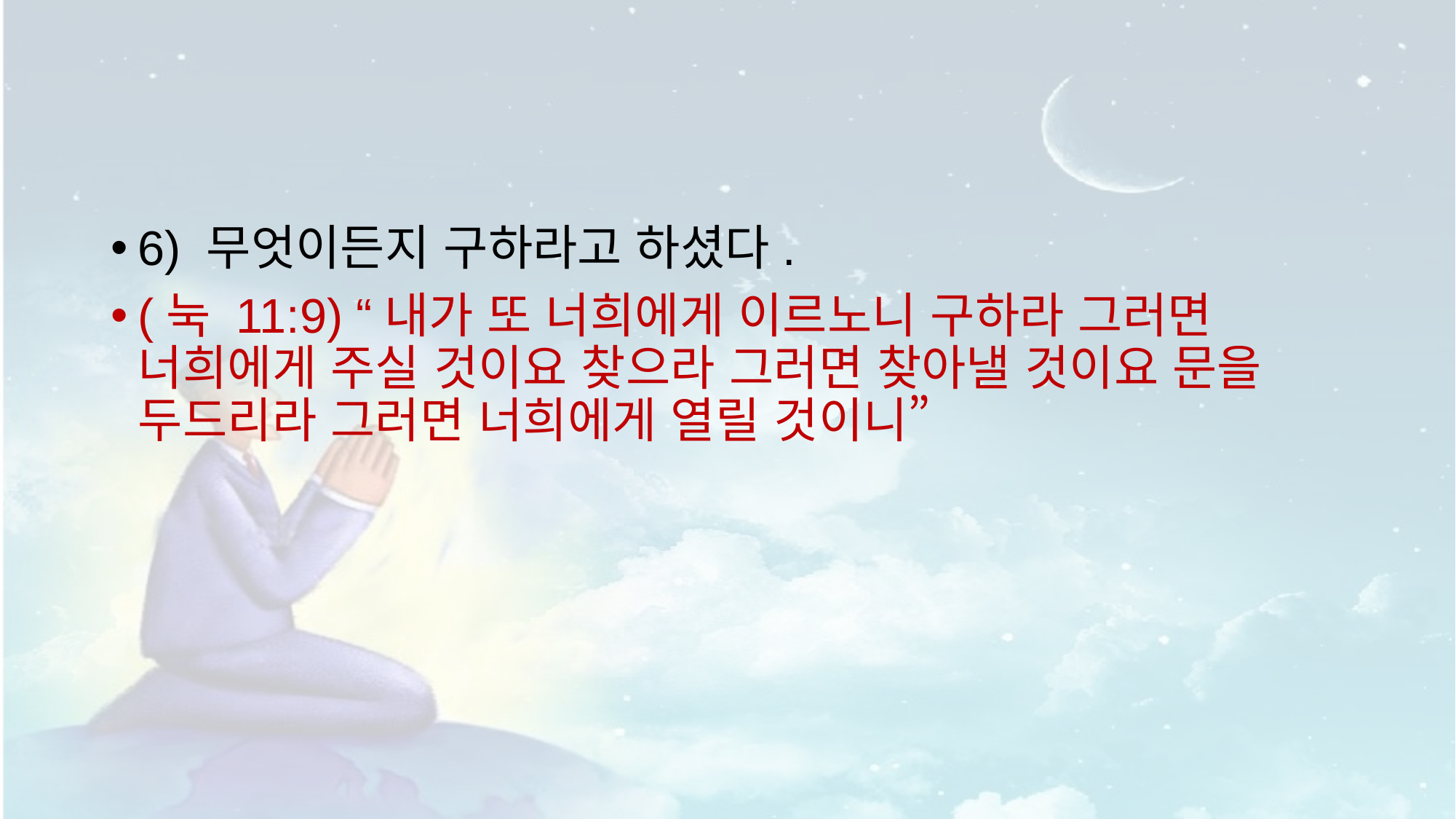

#
6) 무엇이든지 구하라고 하셨다.
(눅 11:9) “내가 또 너희에게 이르노니 구하라 그러면 너희에게 주실 것이요 찾으라 그러면 찾아낼 것이요 문을 두드리라 그러면 너희에게 열릴 것이니”